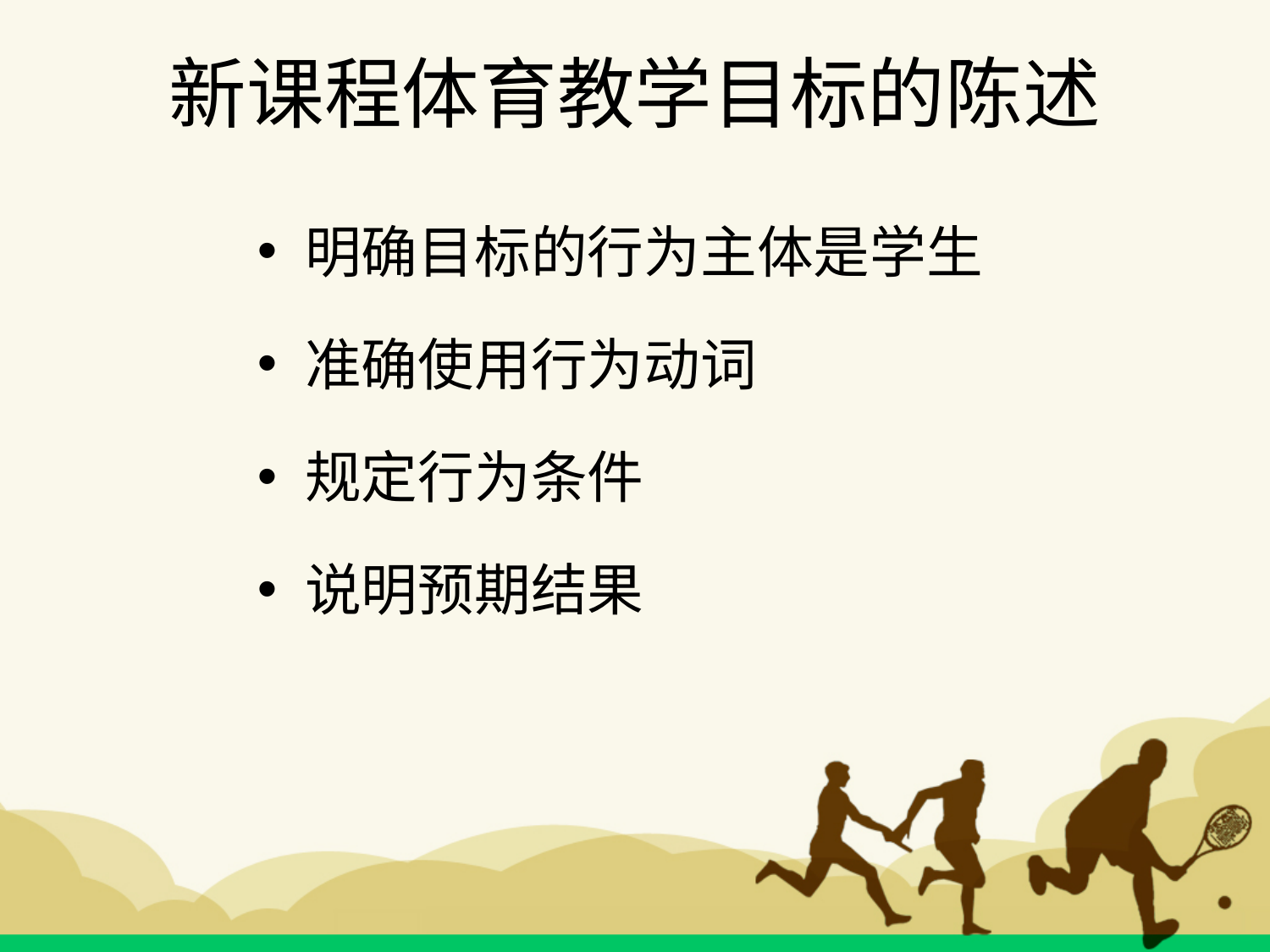

# 新课程体育教学目标的陈述
明确目标的行为主体是学生
准确使用行为动词
规定行为条件
说明预期结果